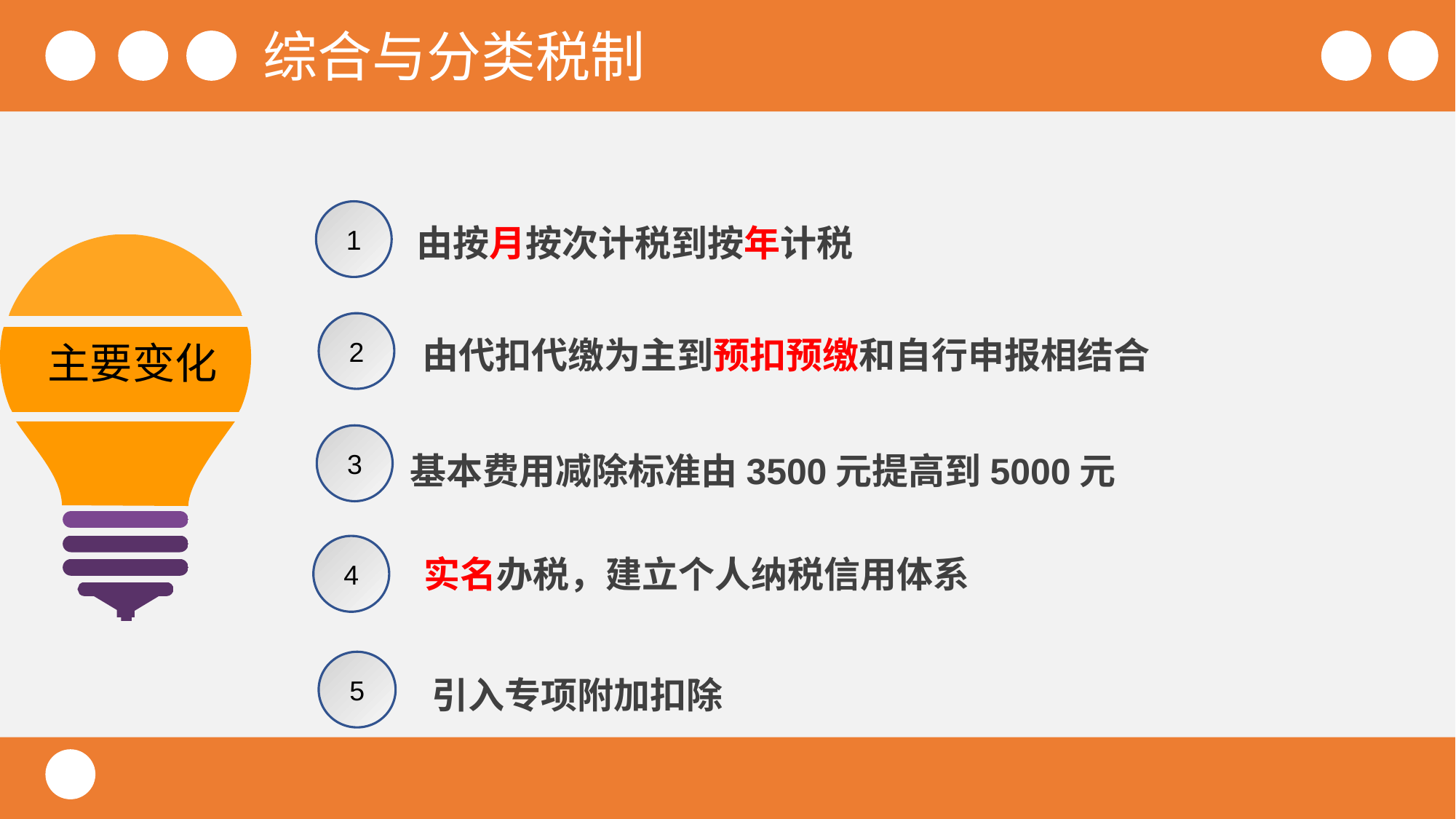

综合与分类税制
由按月按次计税到按年计税
1

由代扣代缴为主到预扣预缴和自行申报相结合
2
主要变化
基本费用减除标准由3500元提高到5000元
3
实名办税，建立个人纳税信用体系
4
 引入专项附加扣除
5